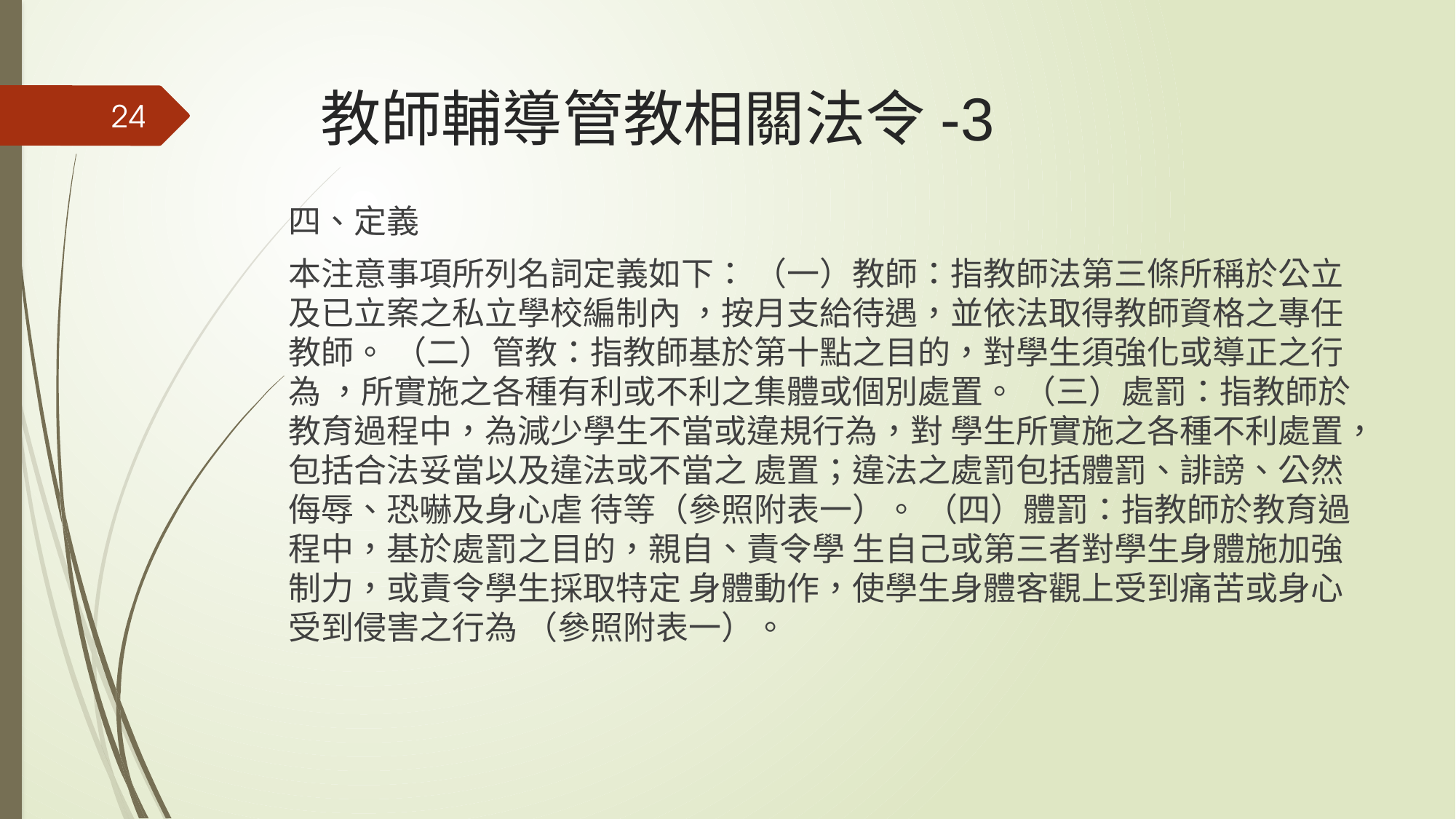

# 教師輔導管教相關法令-3
24
四、定義
本注意事項所列名詞定義如下： （一）教師：指教師法第三條所稱於公立及已立案之私立學校編制內 ，按月支給待遇，並依法取得教師資格之專任教師。 （二）管教：指教師基於第十點之目的，對學生須強化或導正之行為 ，所實施之各種有利或不利之集體或個別處置。 （三）處罰：指教師於教育過程中，為減少學生不當或違規行為，對 學生所實施之各種不利處置，包括合法妥當以及違法或不當之 處置；違法之處罰包括體罰、誹謗、公然侮辱、恐嚇及身心虐 待等（參照附表一）。 （四）體罰：指教師於教育過程中，基於處罰之目的，親自、責令學 生自己或第三者對學生身體施加強制力，或責令學生採取特定 身體動作，使學生身體客觀上受到痛苦或身心受到侵害之行為 （參照附表一）。